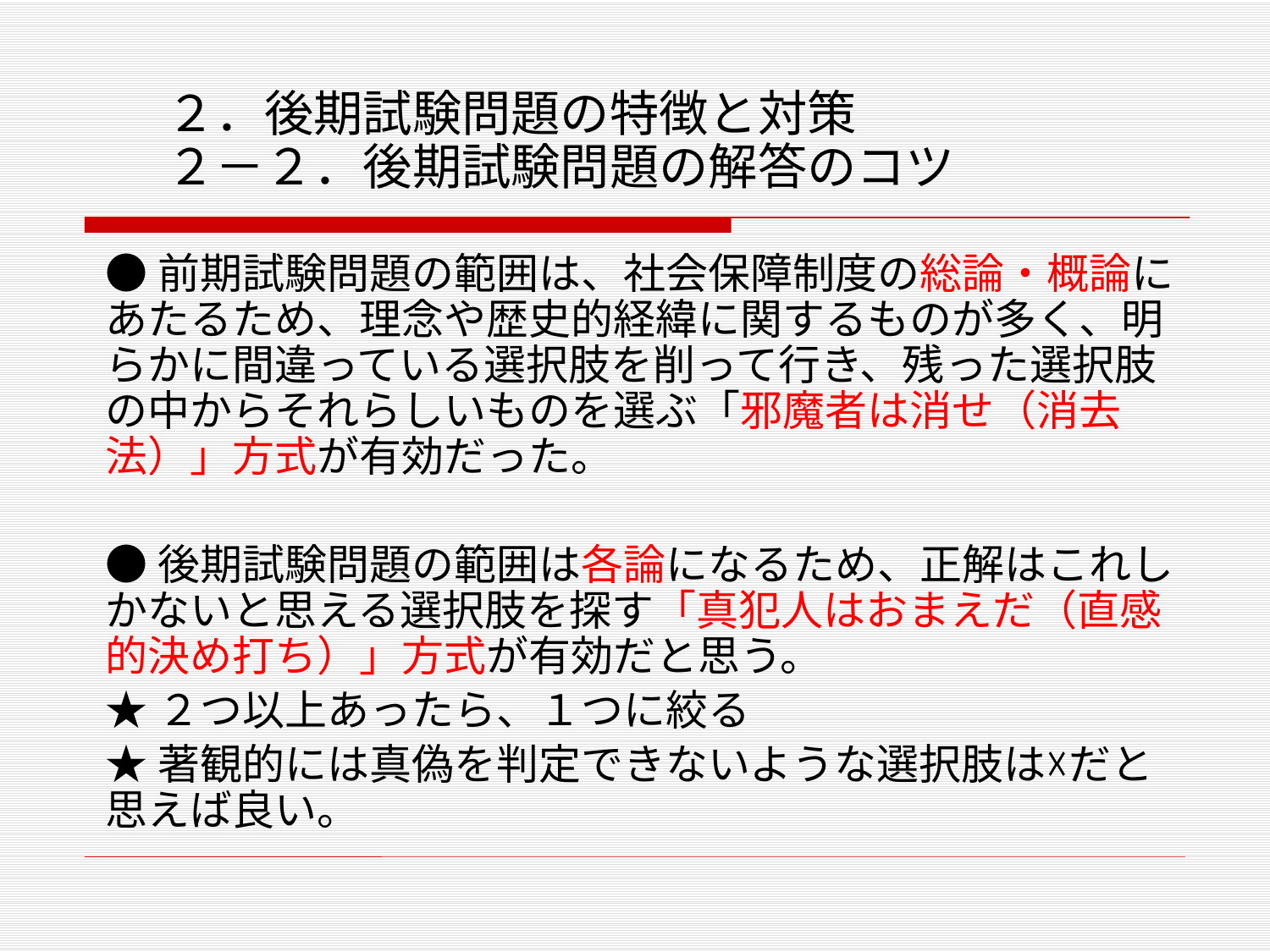

# ２．後期試験問題の特徴と対策 ２－２．後期試験問題の解答のコツ
●前期試験問題の範囲は、社会保障制度の総論・概論にあたるため、理念や歴史的経緯に関するものが多く、明らかに間違っている選択肢を削って行き、残った選択肢の中からそれらしいものを選ぶ「邪魔者は消せ（消去法）」方式が有効だった。

●後期試験問題の範囲は各論になるため、正解はこれしかないと思える選択肢を探す「真犯人はおまえだ（直感的決め打ち）」方式が有効だと思う。
★２つ以上あったら、１つに絞る
★著観的には真偽を判定できないような選択肢は☓だと思えば良い。